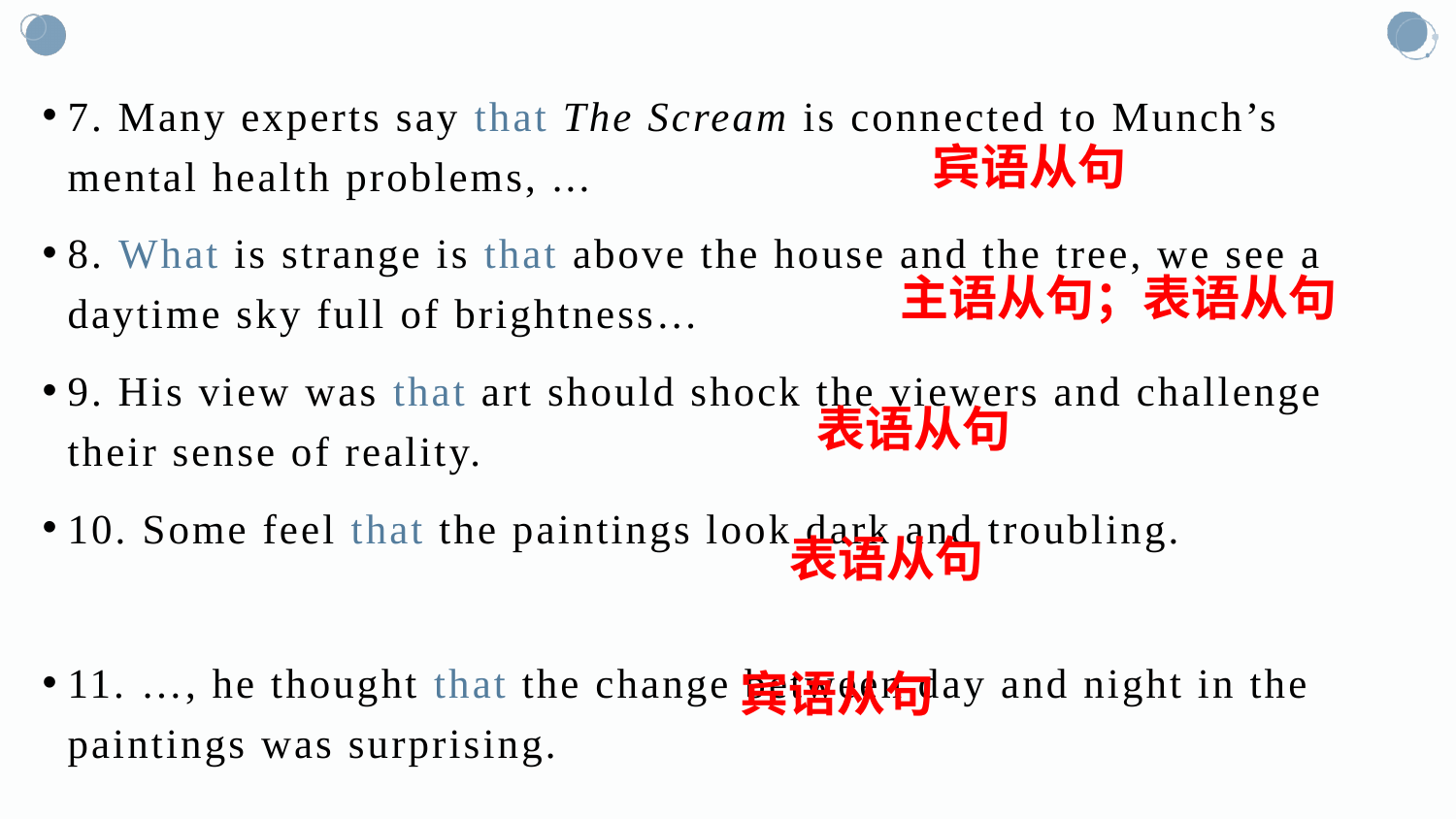

7. Many experts say that The Scream is connected to Munch’s mental health problems, ...
8. What is strange is that above the house and the tree, we see a daytime sky full of brightness…
9. His view was that art should shock the viewers and challenge their sense of reality.
10. Some feel that the paintings look dark and troubling.

11. …, he thought that the change between day and night in the paintings was surprising.

宾语从句
主语从句；表语从句
表语从句
表语从句
宾语从句